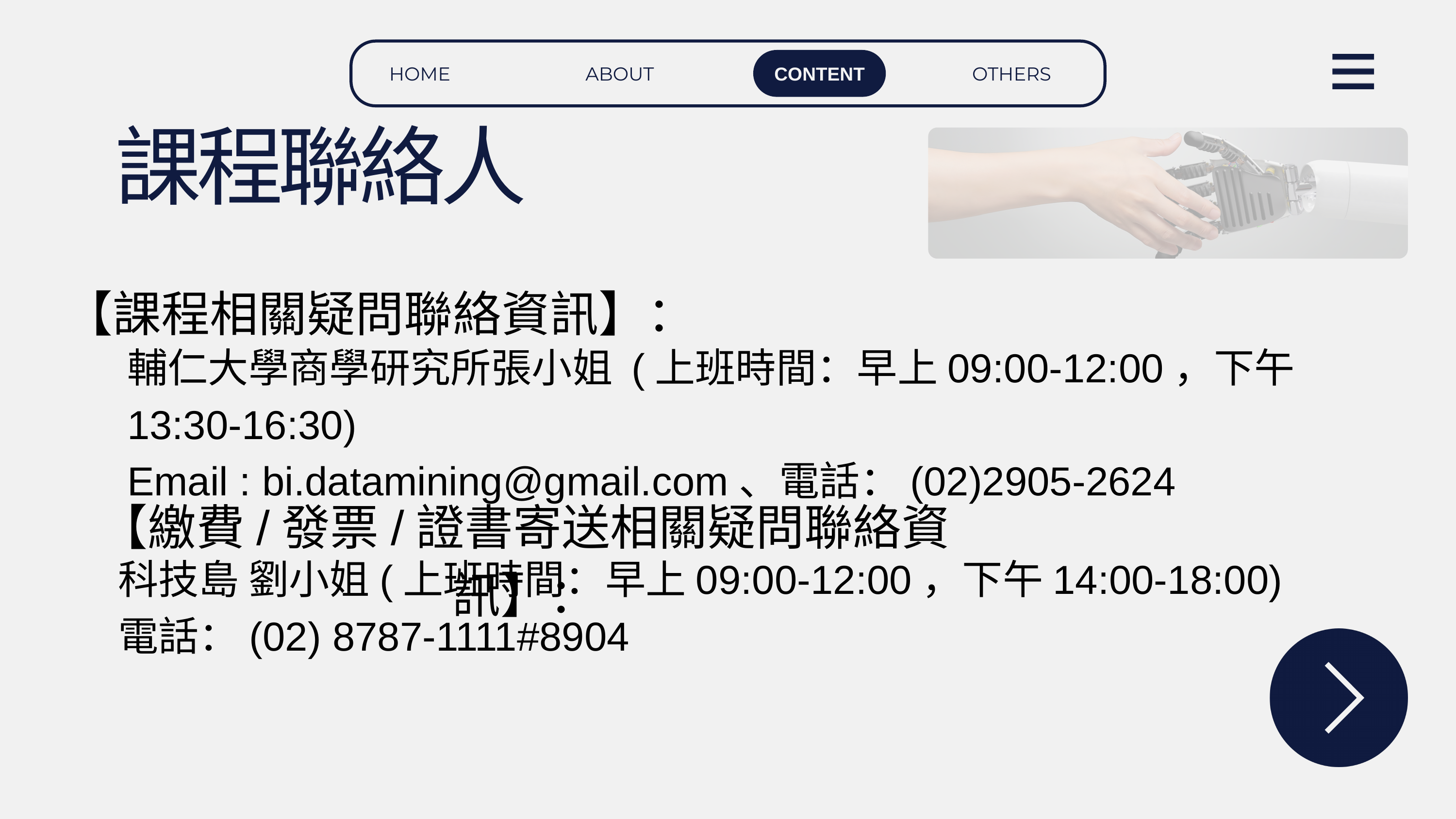

HOME
OTHERS
ABOUT
CONTENT

課程聯絡人
【課程相關疑問聯絡資訊】：
輔仁大學商學研究所張小姐 (上班時間：早上09:00-12:00，下午13:30-16:30)
Email : bi.datamining@gmail.com、電話：(02)2905-2624

【繳費/發票/證書寄送相關疑問聯絡資訊】：
科技島 劉小姐(上班時間：早上09:00-12:00，下午14:00-18:00)
電話：(02) 8787-1111#8904